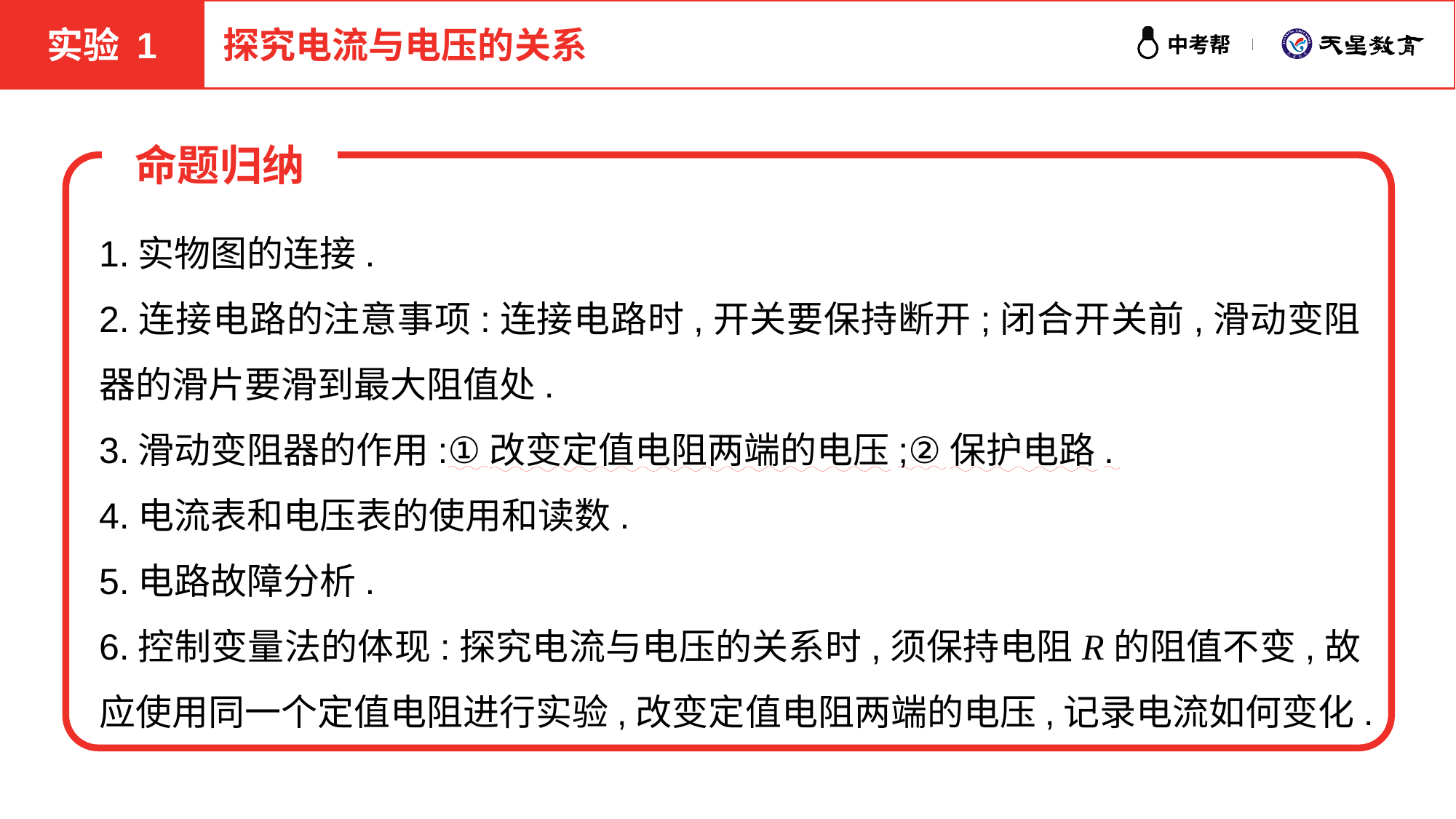

实验 1
探究电流与电压的关系
命题归纳

1.实物图的连接.
2.连接电路的注意事项:连接电路时,开关要保持断开;闭合开关前,滑动变阻器的滑片要滑到最大阻值处.
3.滑动变阻器的作用:①改变定值电阻两端的电压;②保护电路.
4.电流表和电压表的使用和读数.
5.电路故障分析.
6.控制变量法的体现:探究电流与电压的关系时,须保持电阻R的阻值不变,故应使用同一个定值电阻进行实验,改变定值电阻两端的电压,记录电流如何变化.